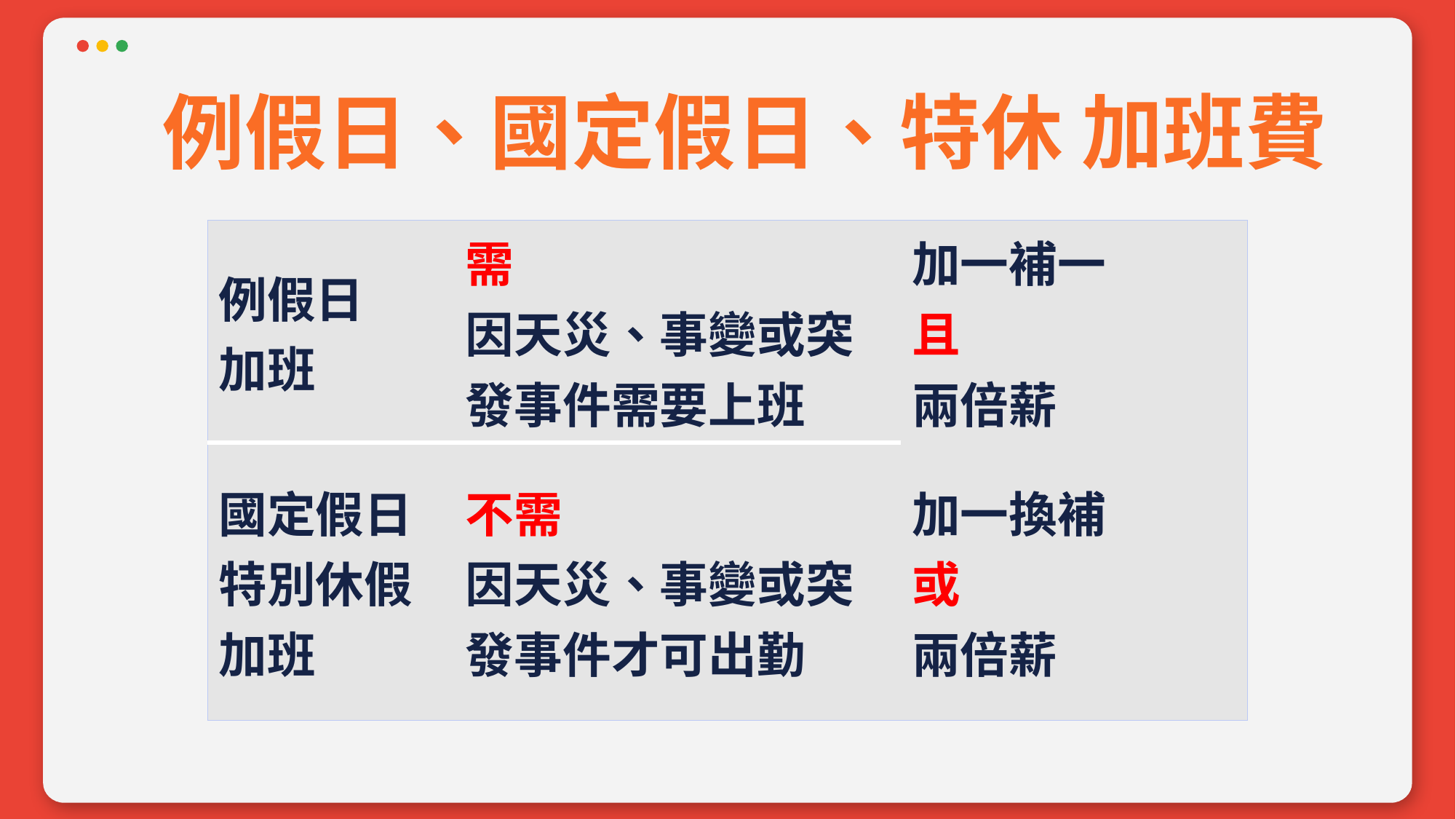

例假日、國定假日、特休 加班費
| 例假日 加班 | 需 因天災、事變或突發事件需要上班 | 加一補一 且 兩倍薪 |
| --- | --- | --- |
| 國定假日 特別休假 加班 | 不需 因天災、事變或突發事件才可出勤 | 加一換補 或 兩倍薪 |